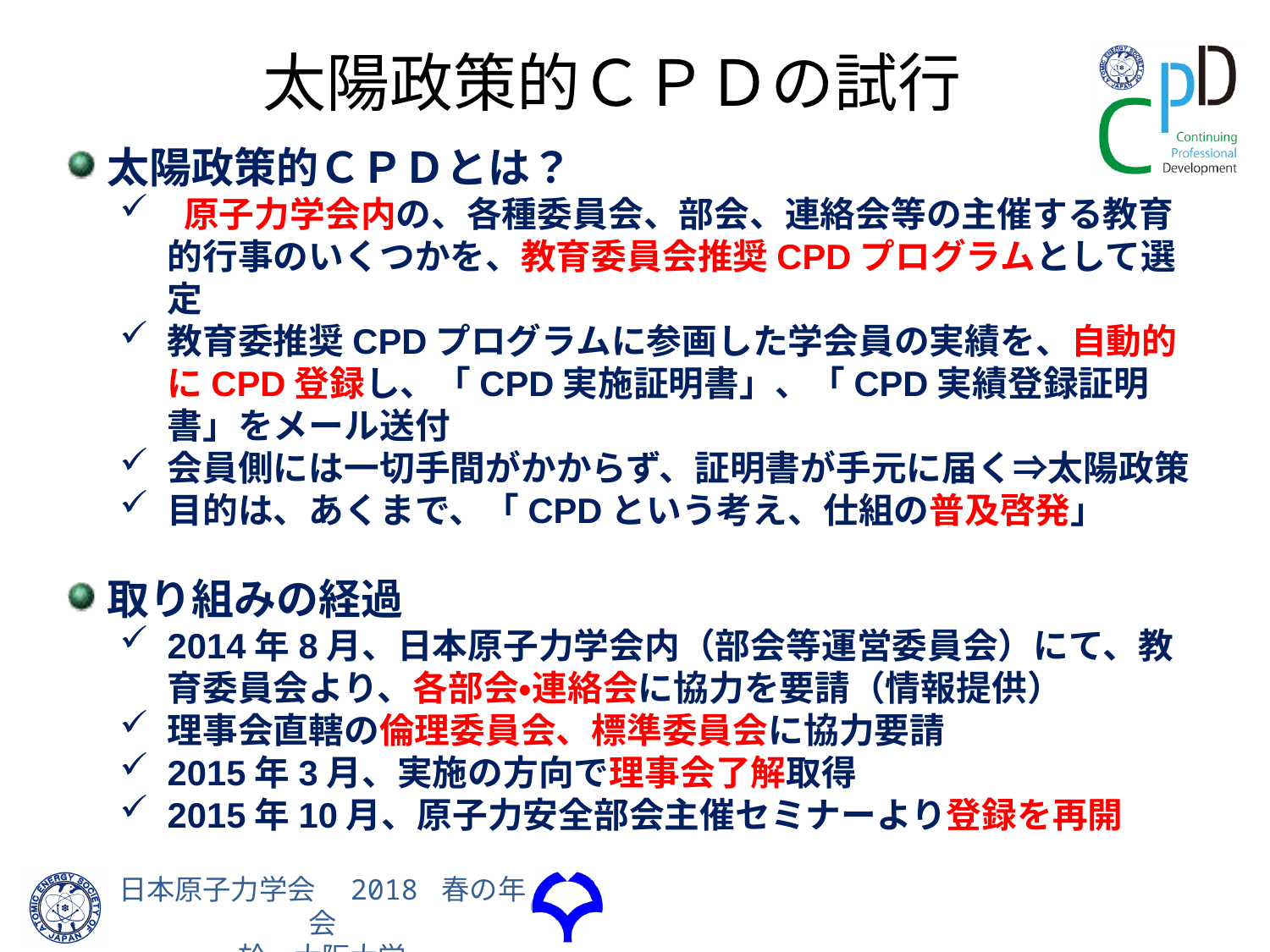

太陽政策的ＣＰＤの試行
太陽政策的ＣＰＤとは？
 原子力学会内の、各種委員会、部会、連絡会等の主催する教育的行事のいくつかを、教育委員会推奨CPDプログラムとして選定
教育委推奨CPDプログラムに参画した学会員の実績を、自動的にCPD登録し、「CPD実施証明書」、「CPD実績登録証明書」をメール送付
会員側には一切手間がかからず、証明書が手元に届く⇒太陽政策
目的は、あくまで、「CPDという考え、仕組の普及啓発」

取り組みの経過
2014年8月、日本原子力学会内（部会等運営委員会）にて、教育委員会より、各部会・連絡会に協力を要請（情報提供）
理事会直轄の倫理委員会、標準委員会に協力要請
2015年3月、実施の方向で理事会了解取得
2015年10月、原子力安全部会主催セミナーより登録を再開